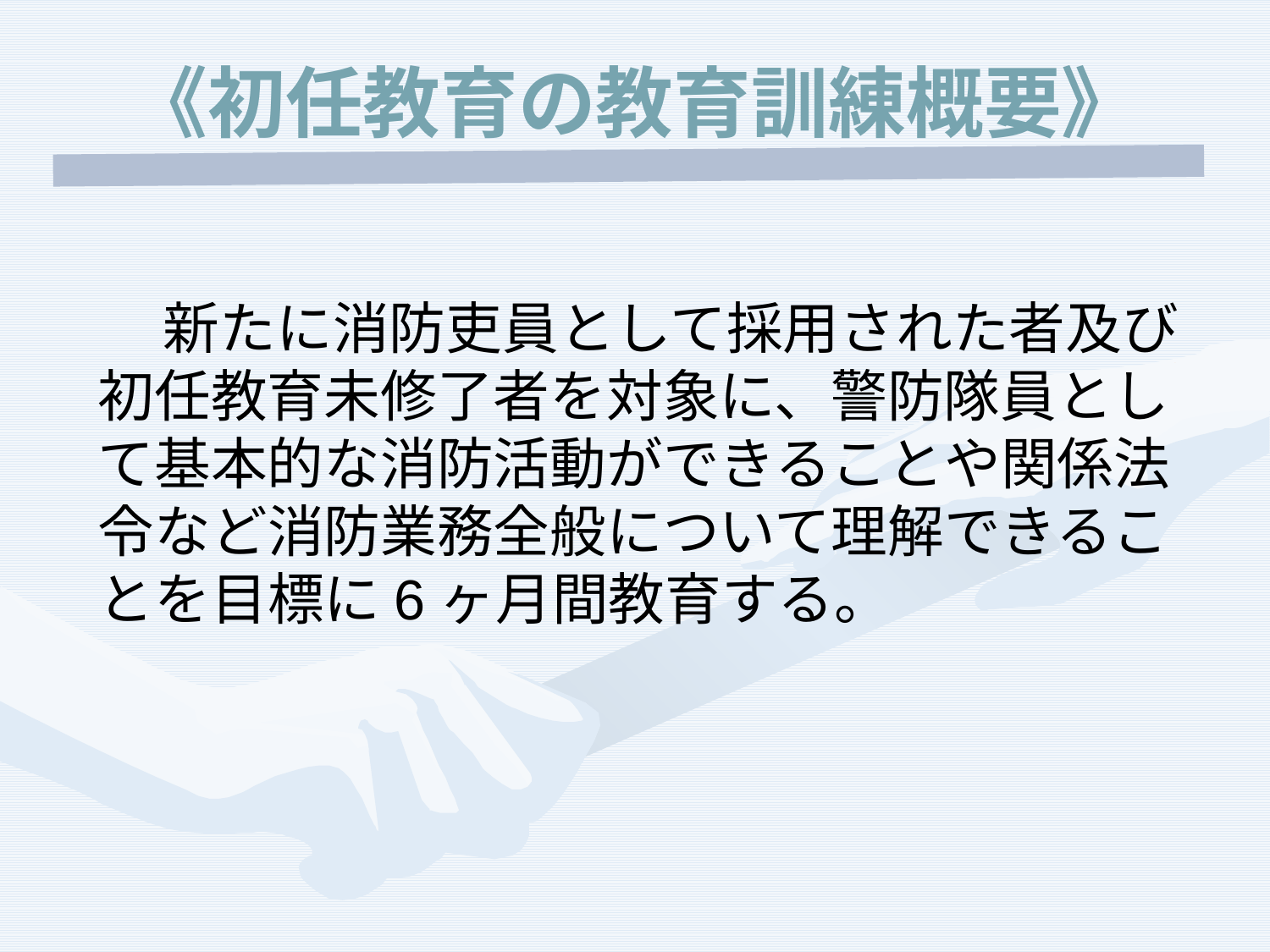

# 《初任教育の教育訓練概要》
　　新たに消防吏員として採用された者及び初任教育未修了者を対象に、警防隊員として基本的な消防活動ができることや関係法令など消防業務全般について理解できることを目標に6ヶ月間教育する。